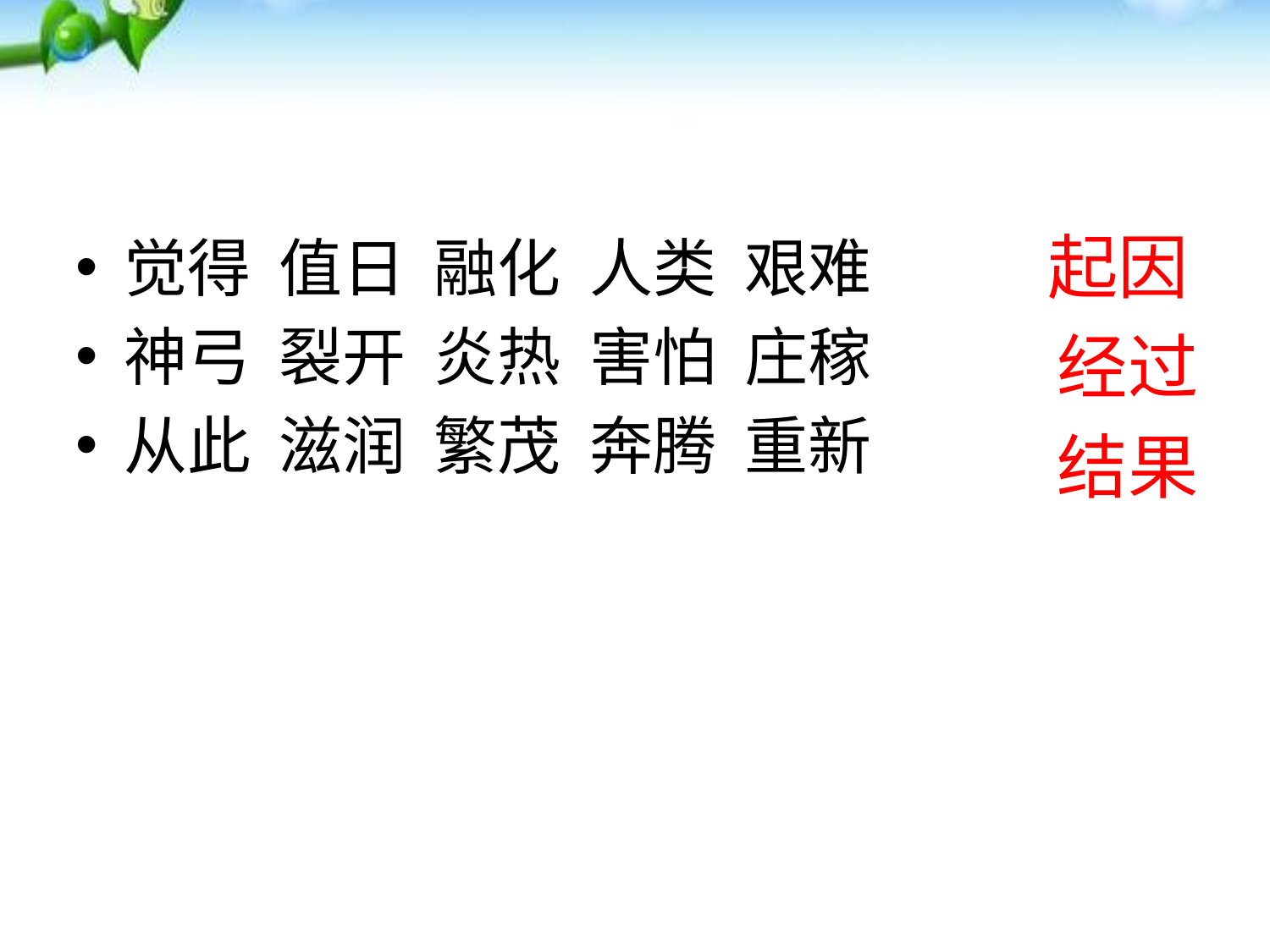

#
起因
觉得  值日  融化  人类  艰难
神弓  裂开  炎热  害怕  庄稼
从此  滋润  繁茂  奔腾  重新
经过
结果